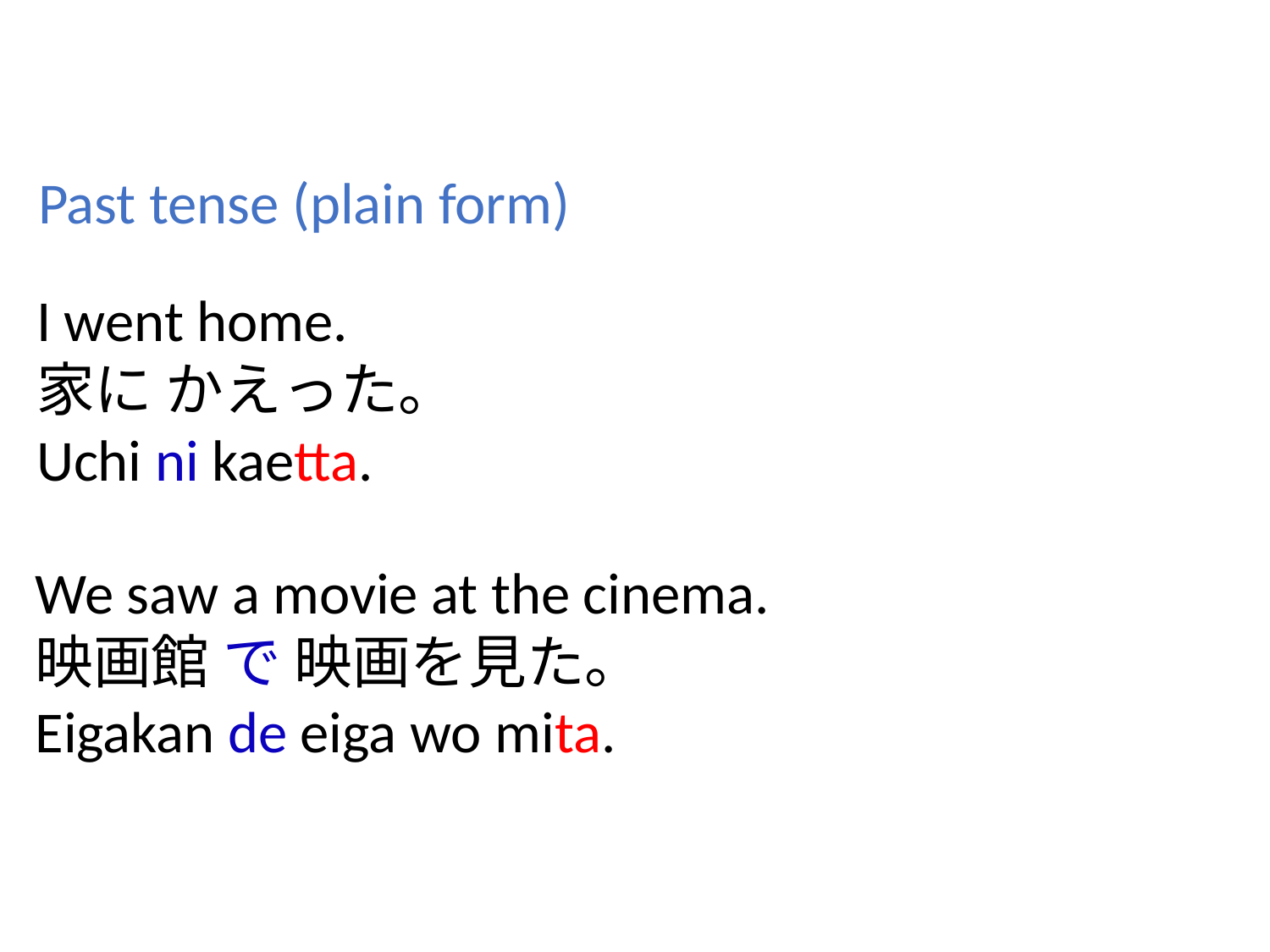

Past tense (plain form)
I went home.
家に かえった。
Uchi ni kaetta.
We saw a movie at the cinema.
映画館 で 映画を見た。
Eigakan de eiga wo mita.